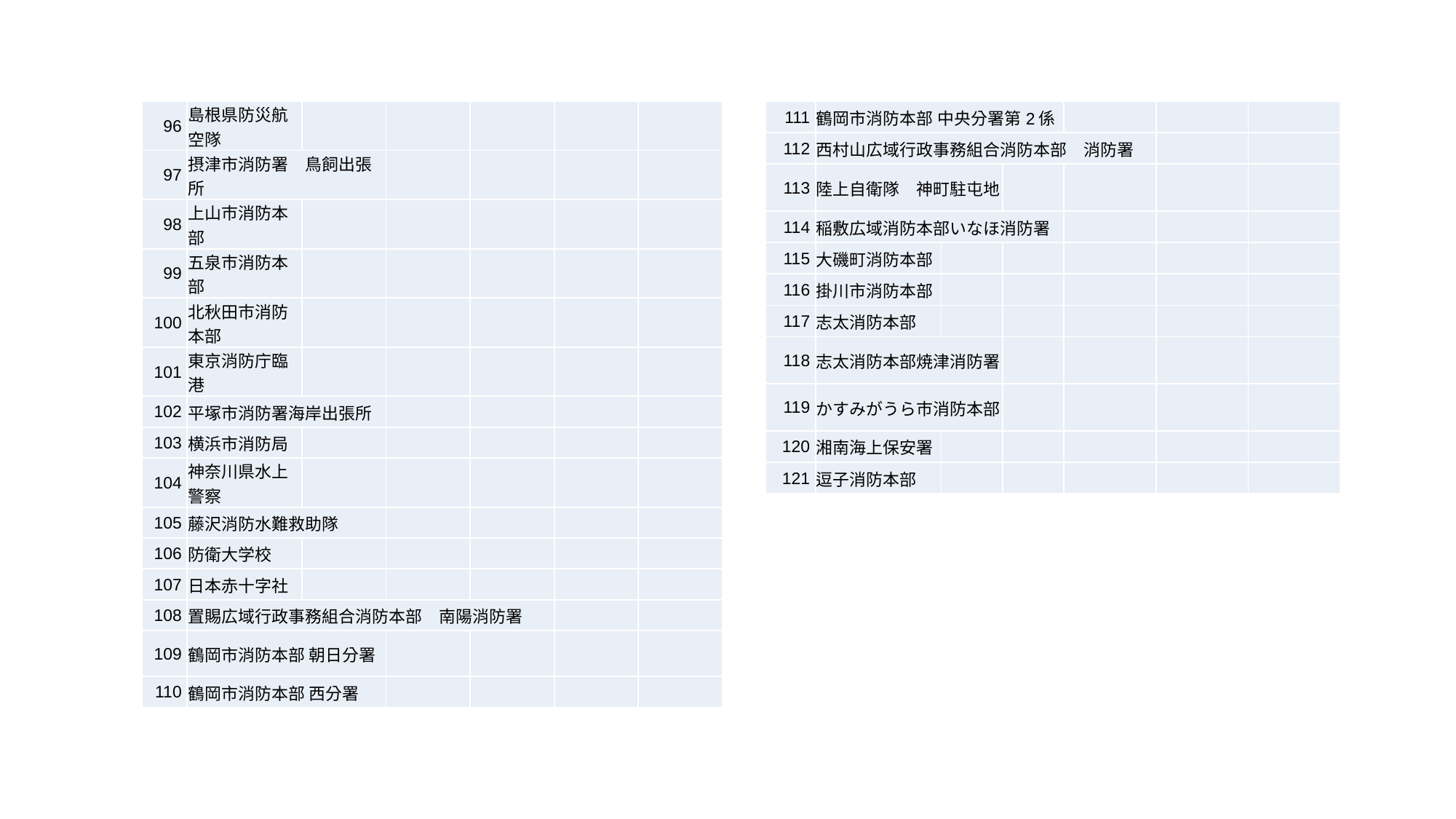

| 111 | 鶴岡市消防本部 中央分署第2係 |  |  |  |  |  |
| --- | --- | --- | --- | --- | --- | --- |
| 112 | 西村山広域行政事務組合消防本部　消防署 |  |  |  |  |  |
| 113 | 陸上自衛隊　神町駐屯地 |  |  |  |  |  |
| 114 | 稲敷広域消防本部いなほ消防署 |  |  |  |  |  |
| 115 | 大磯町消防本部 |  |  |  |  |  |
| 116 | 掛川市消防本部 |  |  |  |  |  |
| 117 | 志太消防本部 |  |  |  |  |  |
| 118 | 志太消防本部焼津消防署 |  |  |  |  |  |
| 119 | かすみがうら市消防本部 |  |  |  |  |  |
| 120 | 湘南海上保安署 |  |  |  |  |  |
| 121 | 逗子消防本部 |  |  |  |  |  |
| 96 | 島根県防災航空隊 |  |  |  |  |  |
| --- | --- | --- | --- | --- | --- | --- |
| 97 | 摂津市消防署　鳥飼出張所 |  |  |  |  |  |
| 98 | 上山市消防本部 |  |  |  |  |  |
| 99 | 五泉市消防本部 |  |  |  |  |  |
| 100 | 北秋田市消防本部 |  |  |  |  |  |
| 101 | 東京消防庁臨港 |  |  |  |  |  |
| 102 | 平塚市消防署海岸出張所 |  |  |  |  |  |
| 103 | 横浜市消防局 |  |  |  |  |  |
| 104 | 神奈川県水上警察 |  |  |  |  |  |
| 105 | 藤沢消防水難救助隊 |  |  |  |  |  |
| 106 | 防衛大学校 |  |  |  |  |  |
| 107 | 日本赤十字社 |  |  |  |  |  |
| 108 | 置賜広域行政事務組合消防本部　南陽消防署 |  |  |  |  |  |
| 109 | 鶴岡市消防本部 朝日分署 |  |  |  |  |  |
| 110 | 鶴岡市消防本部 西分署 |  |  |  |  |  |